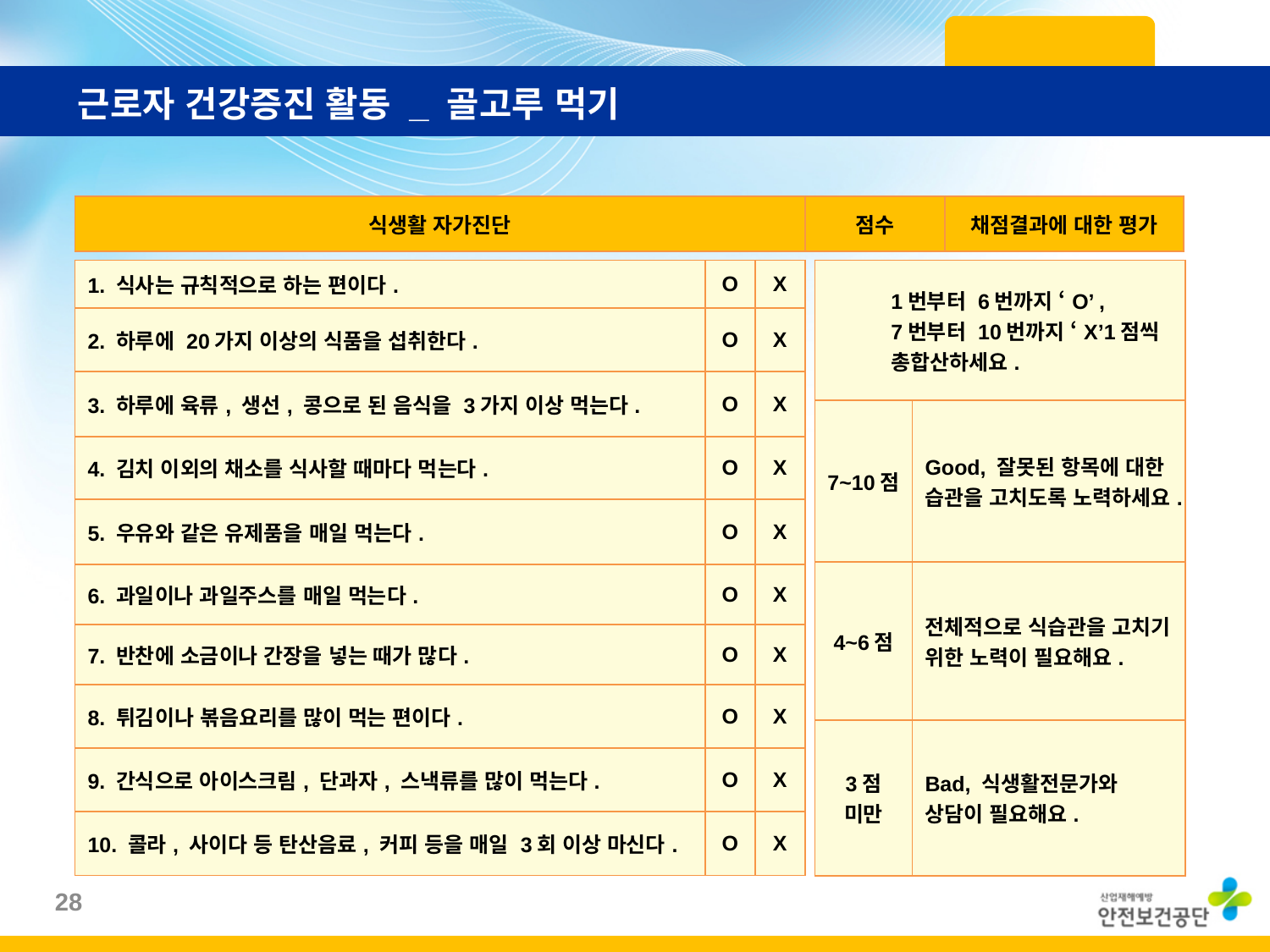

근로자 건강증진 활동 _ 골고루 먹기
| 식생활 자가진단 | 점수 | 채점결과에 대한 평가 |
| --- | --- | --- |
| 1. 식사는 규칙적으로 하는 편이다. | O | X |
| --- | --- | --- |
| 2. 하루에 20가지 이상의 식품을 섭취한다. | O | X |
| 3. 하루에 육류, 생선, 콩으로 된 음식을 3가지 이상 먹는다. | O | X |
| 4. 김치 이외의 채소를 식사할 때마다 먹는다. | O | X |
| 5. 우유와 같은 유제품을 매일 먹는다. | O | X |
| 6. 과일이나 과일주스를 매일 먹는다. | O | X |
| 7. 반찬에 소금이나 간장을 넣는 때가 많다. | O | X |
| 8. 튀김이나 볶음요리를 많이 먹는 편이다. | O | X |
| 9. 간식으로 아이스크림, 단과자, 스낵류를 많이 먹는다. | O | X |
| 10. 콜라, 사이다 등 탄산음료, 커피 등을 매일 3회 이상 마신다. | O | X |
| 1번부터 6번까지 ‘O’ , 7번부터 10번까지 ‘X’1점씩 총합산하세요. |  |
| --- | --- |
| 7~10점 | Good, 잘못된 항목에 대한 습관을 고치도록 노력하세요. |
| 4~6점 | 전체적으로 식습관을 고치기 위한 노력이 필요해요. |
| 3점 미만 | Bad, 식생활전문가와 상담이 필요해요. |
28